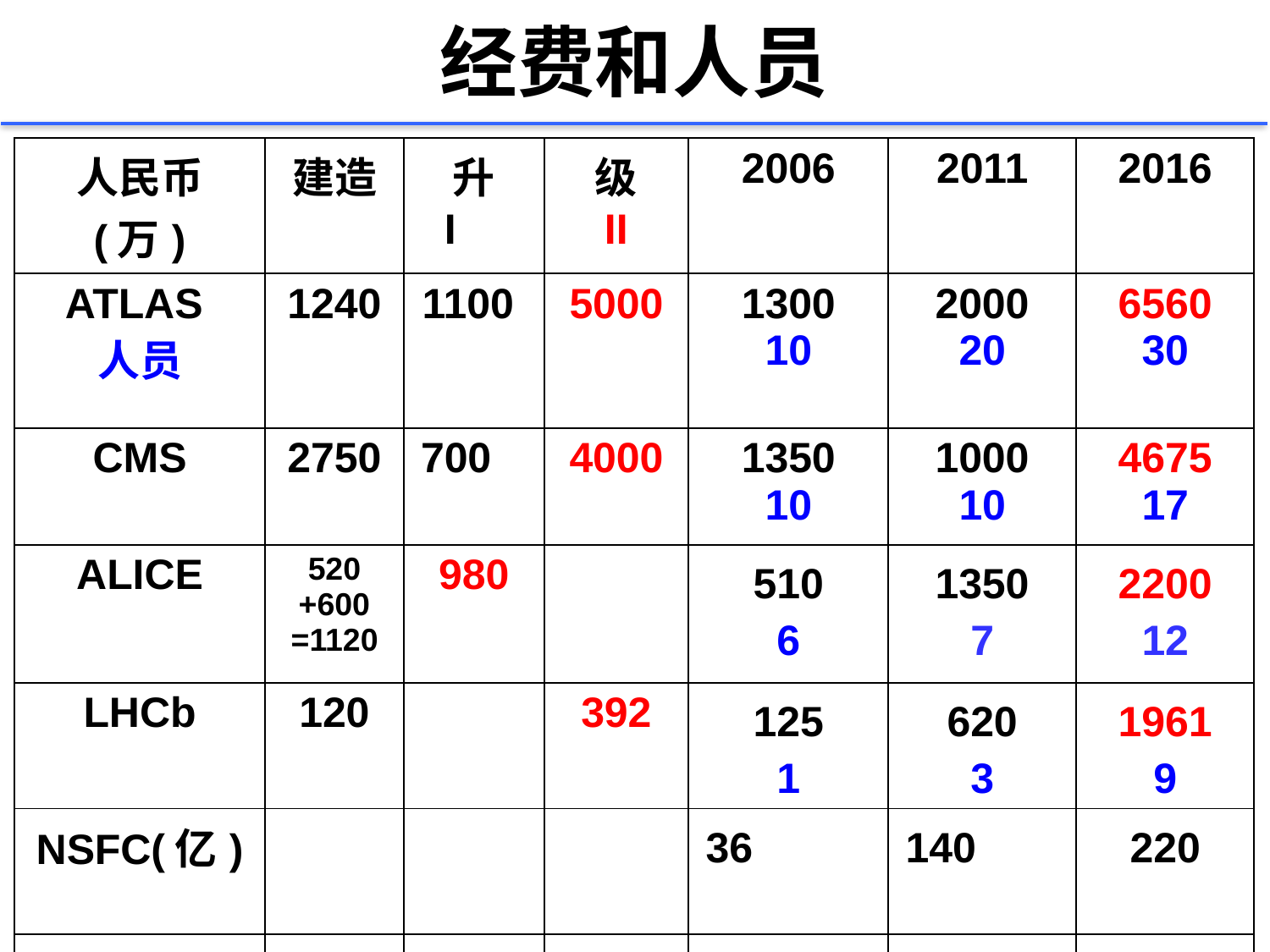

# 经费和人员
| 人民币 (万) | 建造 | 升 I | 级 II | 2006 | 2011 | 2016 |
| --- | --- | --- | --- | --- | --- | --- |
| ATLAS 人员 | 1240 | 1100 | 5000 | 1300 10 | 2000 20 | 6560 30 |
| CMS | 2750 | 700 | 4000 | 1350 10 | 1000 10 | 4675 17 |
| ALICE | 520 +600 =1120 | 980 |  | 510 6 | 1350 7 | 2200 12 |
| LHCb | 120 |  | 392 | 125 1 | 620 3 | 1961 9 |
| NSFC(亿) |  |  |  | 36 | 140 | 220 |
| GDP(亿) |  |  |  | 216314 | 471564 | 636463 |